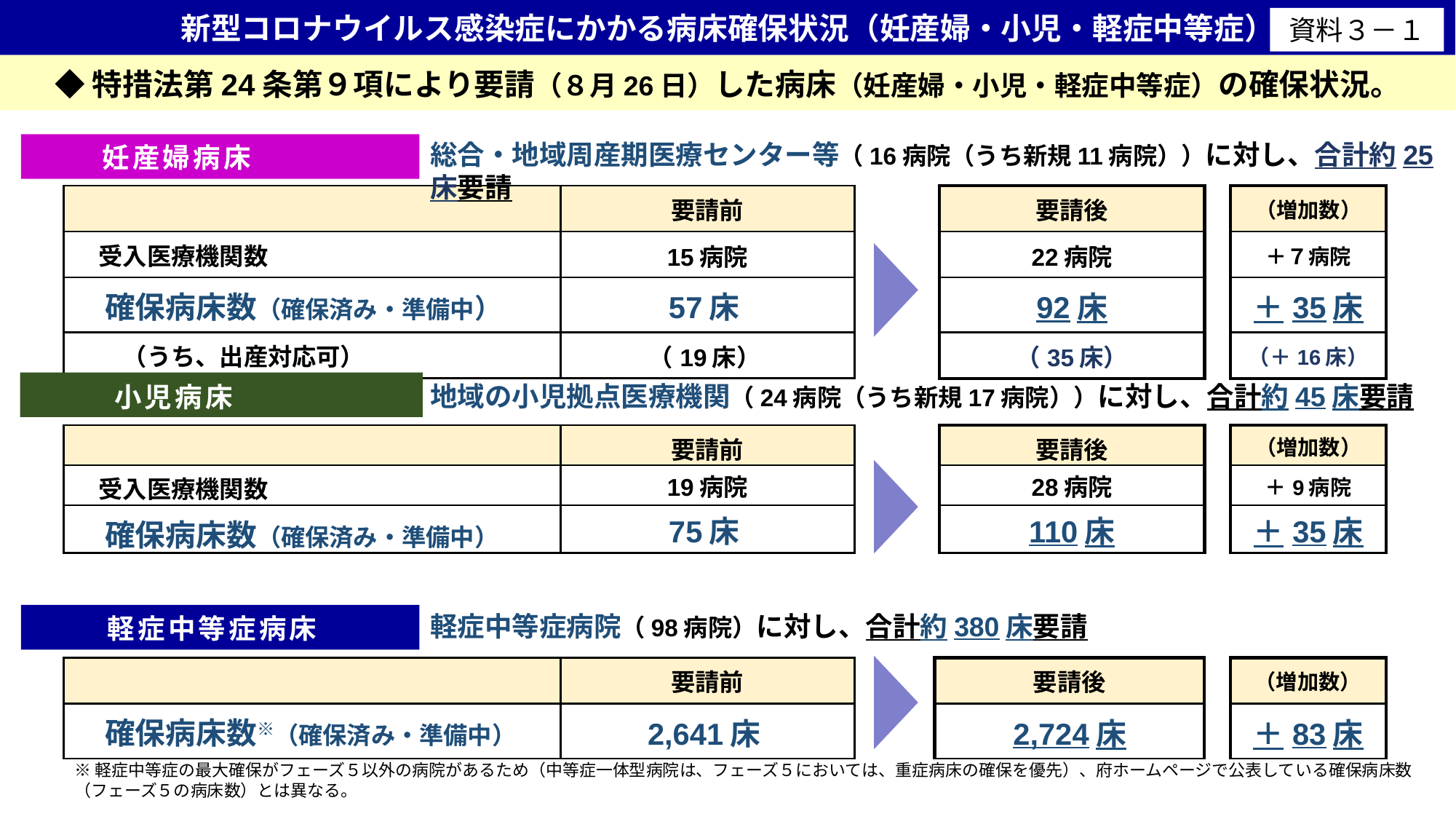

新型コロナウイルス感染症にかかる病床確保状況（妊産婦・小児・軽症中等症）
資料３－１
◆特措法第24条第９項により要請（８月26日）した病床（妊産婦・小児・軽症中等症）の確保状況。
総合・地域周産期医療センター等（16病院（うち新規11病院））に対し、合計約25床要請

妊産婦病床
|  | 要請前 |  | 要請後 |  | （増加数） |
| --- | --- | --- | --- | --- | --- |
| 受入医療機関数 | 15病院 |  | 22病院 |  | ＋７病院 |
| 確保病床数（確保済み・準備中） | 57床 |  | 92床 |  | ＋35床 |
| （うち、出産対応可） | （19床） |  | （35床） |  | （＋16床） |

地域の小児拠点医療機関（24病院（うち新規17病院））に対し、合計約45床要請
小児病床
小児病床
|  | 要請前 |  | 要請後 |  | （増加数） |
| --- | --- | --- | --- | --- | --- |
| 受入医療機関数 | 19病院 |  | 28病院 |  | ＋9病院 |
| 確保病床数（確保済み・準備中） | 75床 |  | 110床 |  | ＋35床 |

軽症中等症病院（98病院）に対し、合計約380床要請

軽症中等症病床
|  | 要請前 |  | 要請後 |  | （増加数） |
| --- | --- | --- | --- | --- | --- |
| 確保病床数※（確保済み・準備中） | 2,641床 |  | 2,724床 |  | ＋83床 |

※軽症中等症の最大確保がフェーズ５以外の病院があるため（中等症一体型病院は、フェーズ５においては、重症病床の確保を優先）、府ホームページで公表している確保病床数（フェーズ５の病床数）とは異なる。